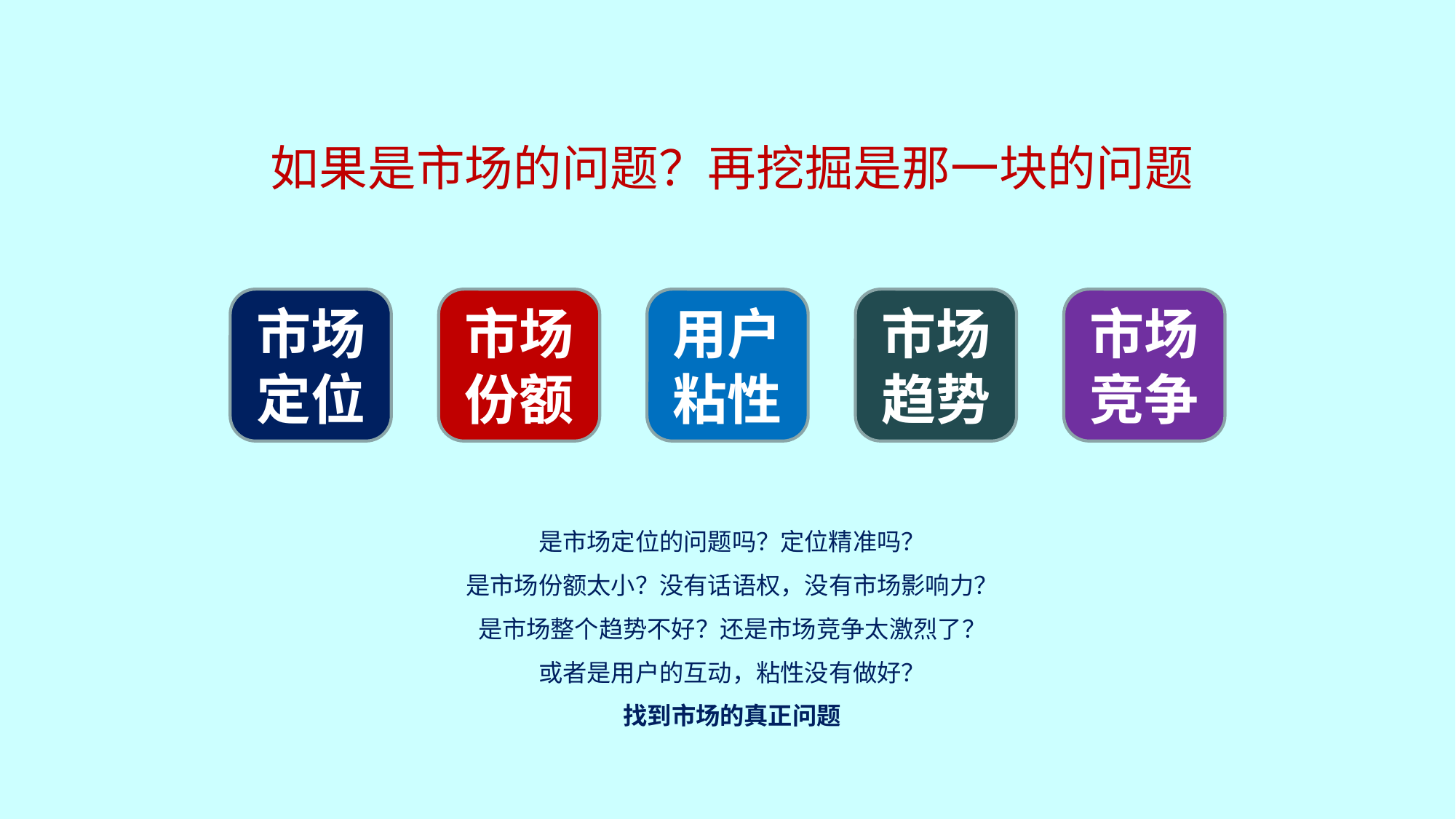

如果是市场的问题？再挖掘是那一块的问题
市场竞争
用户粘性
市场趋势
市场定位
市场份额
是市场定位的问题吗？定位精准吗？
是市场份额太小？没有话语权，没有市场影响力？
是市场整个趋势不好？还是市场竞争太激烈了？
或者是用户的互动，粘性没有做好？
找到市场的真正问题